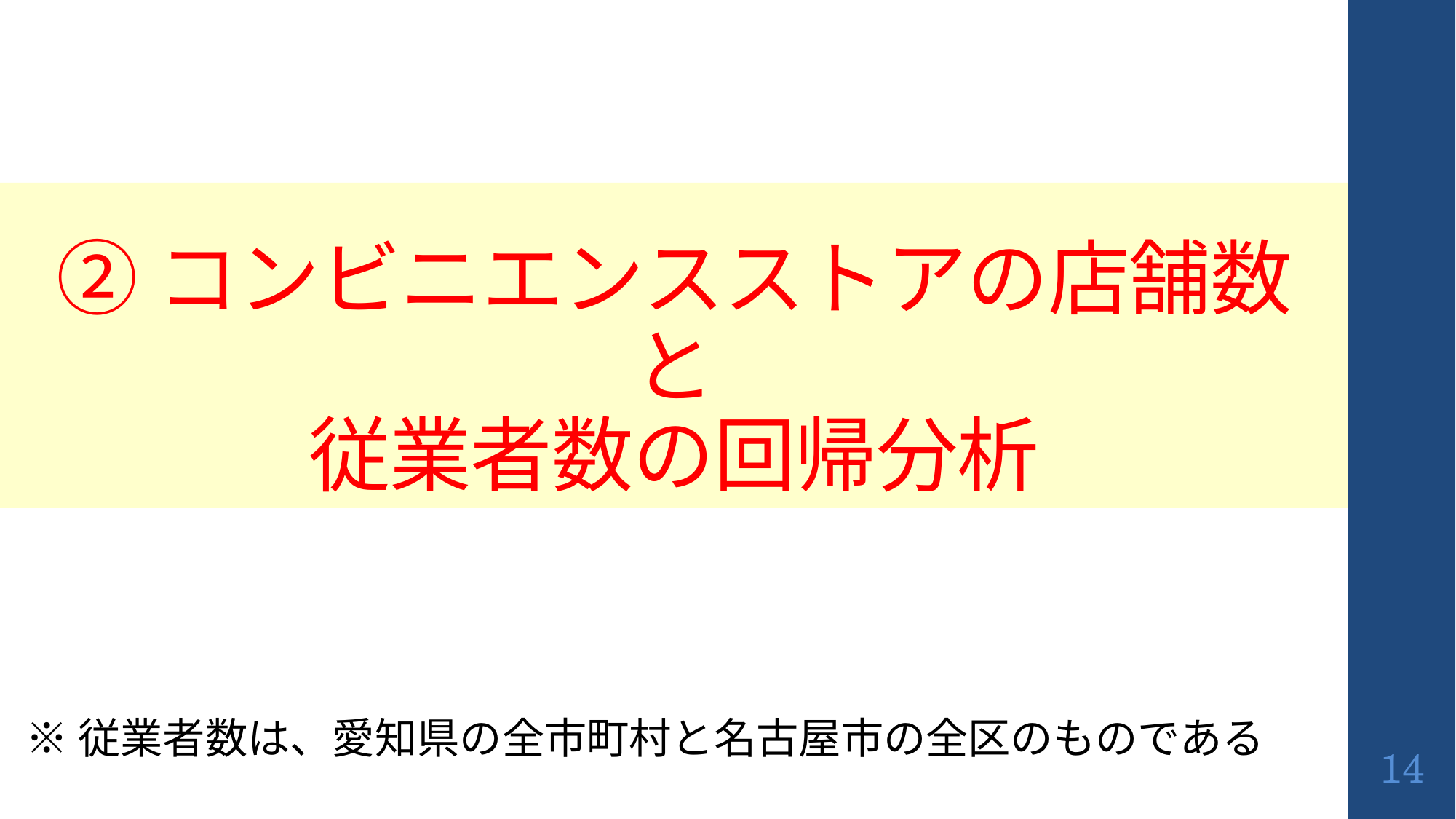

# ②コンビニエンスストアの店舗数 と 従業者数の回帰分析
※従業者数は、愛知県の全市町村と名古屋市の全区のものである
14